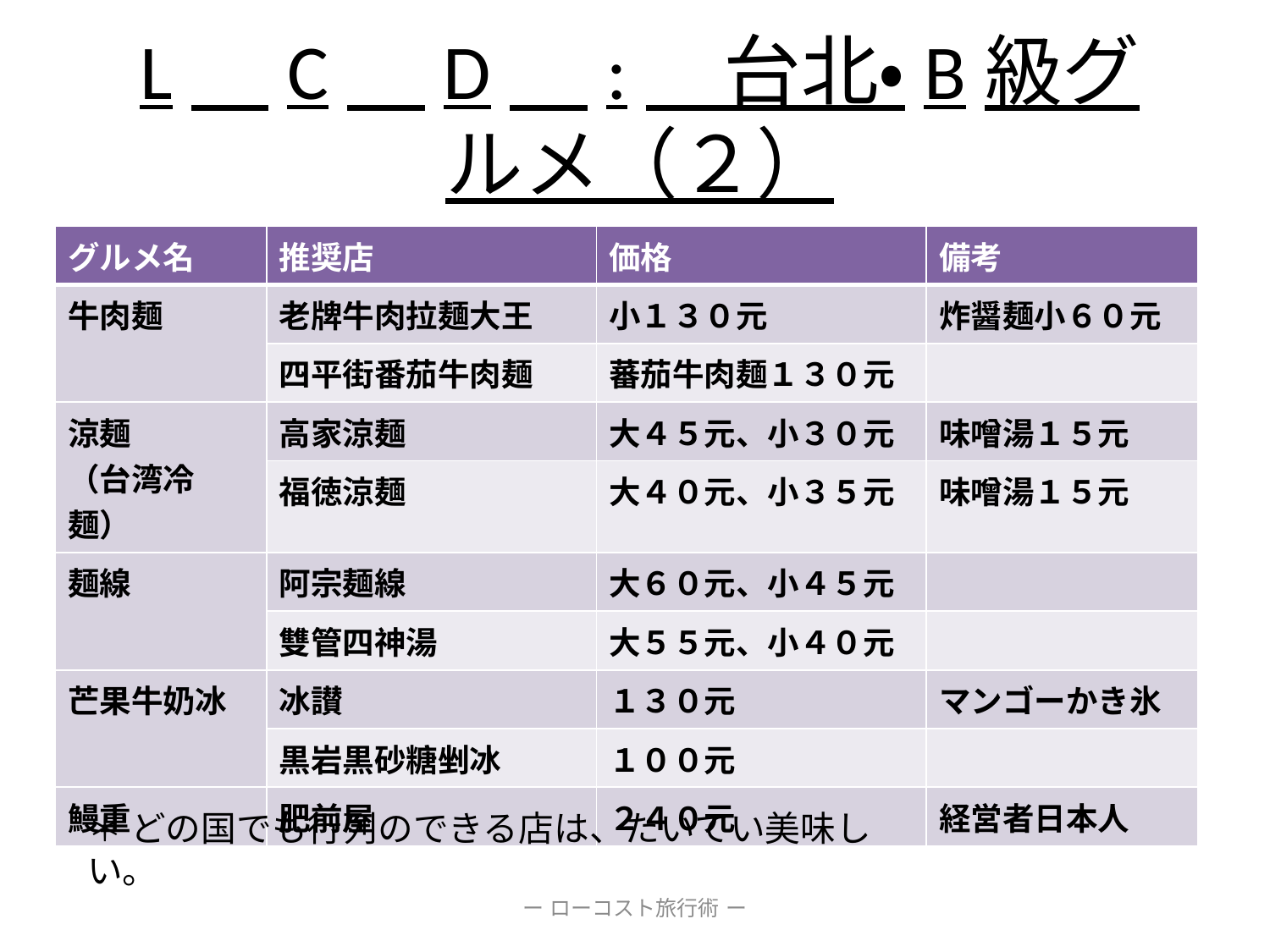

# L　C　D　:　台北・B級グルメ（２）
| グルメ名 | 推奨店 | 価格 | 備考 |
| --- | --- | --- | --- |
| 牛肉麺 | 老牌牛肉拉麺大王 | 小１３０元 | 炸醤麺小６０元 |
|  | 四平街番茄牛肉麺 | 蕃茄牛肉麺１３０元 |  |
| 涼麺 （台湾冷麺） | 高家涼麺 | 大４５元、小３０元 | 味噌湯１５元 |
|  | 福徳涼麺 | 大４０元、小３５元 | 味噌湯１５元 |
| 麺線 | 阿宗麺線 | 大６０元、小４５元 |  |
|  | 雙管四神湯 | 大５５元、小４０元 |  |
| 芒果牛奶冰 | 冰讃 | １３０元 | マンゴーかき氷 |
|  | 黒岩黒砂糖剉冰 | １００元 |  |
| 鰻重 | 肥前屋 | ２４０元 | 経営者日本人 |
＊ どの国でも行列のできる店は、たいてい美味しい。
ー ローコスト旅行術 ー